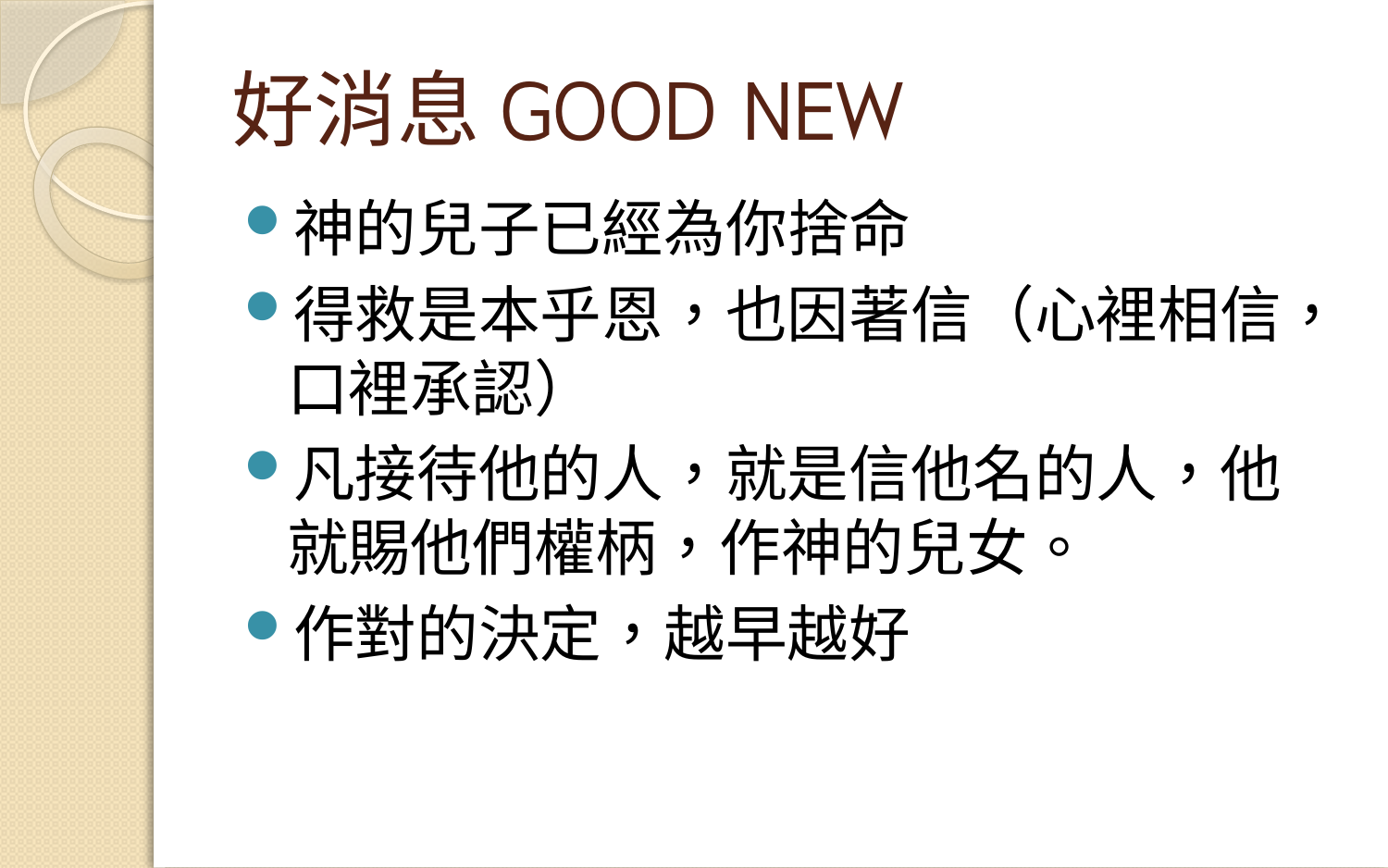

# 好消息GOOD NEW
神的兒子已經為你捨命
得救是本乎恩，也因著信（心裡相信，口裡承認）
凡接待他的人，就是信他名的人，他就賜他們權柄，作神的兒女。
作對的決定，越早越好